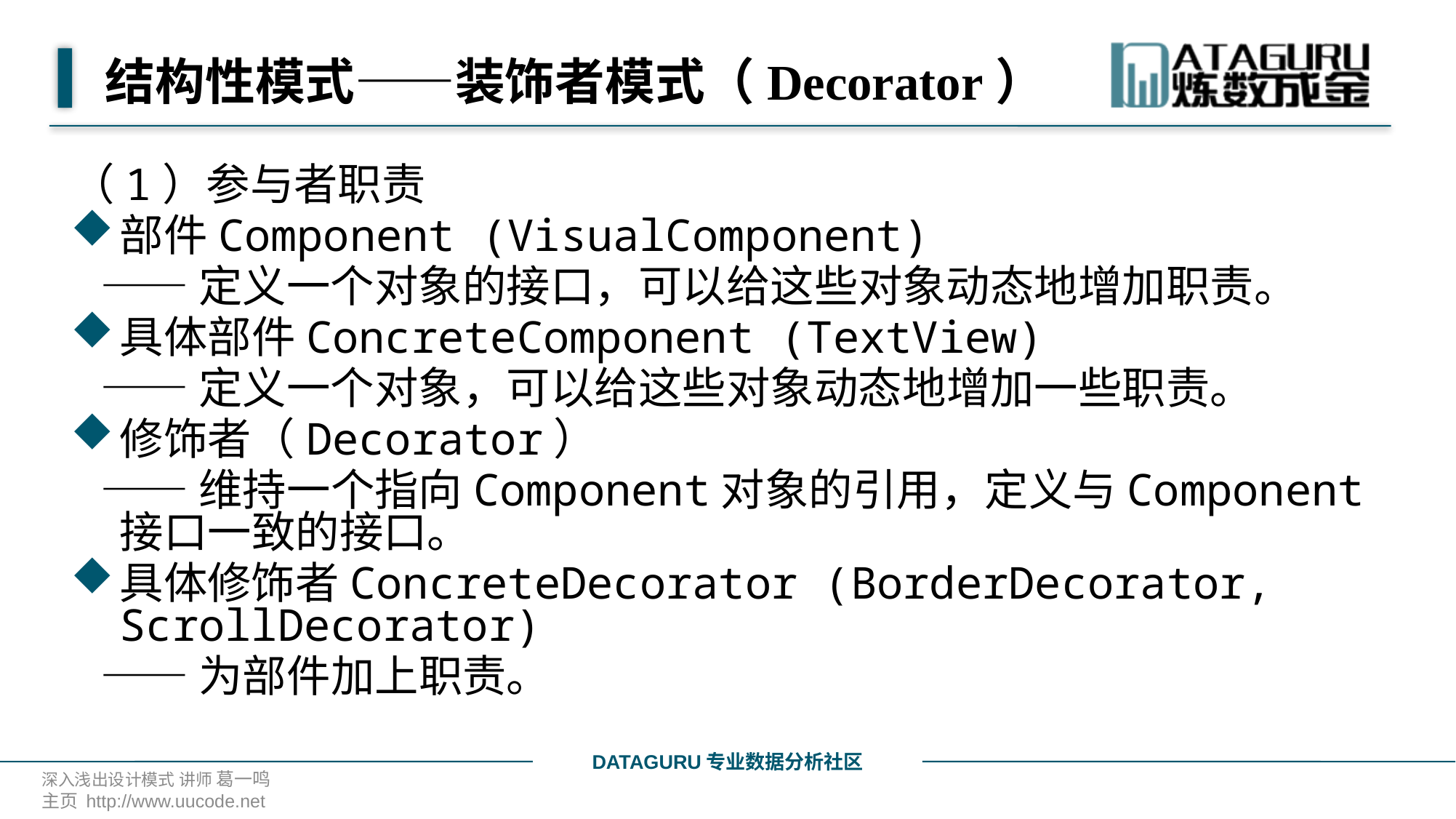

# 结构性模式——装饰者模式（Decorator）
（1）参与者职责
部件Component (VisualComponent)
   ——定义一个对象的接口，可以给这些对象动态地增加职责。
具体部件ConcreteComponent (TextView)
   ——定义一个对象，可以给这些对象动态地增加一些职责。
修饰者（Decorator）
   ——维持一个指向Component对象的引用，定义与Component接口一致的接口。
具体修饰者ConcreteDecorator (BorderDecorator, ScrollDecorator)
   ——为部件加上职责。